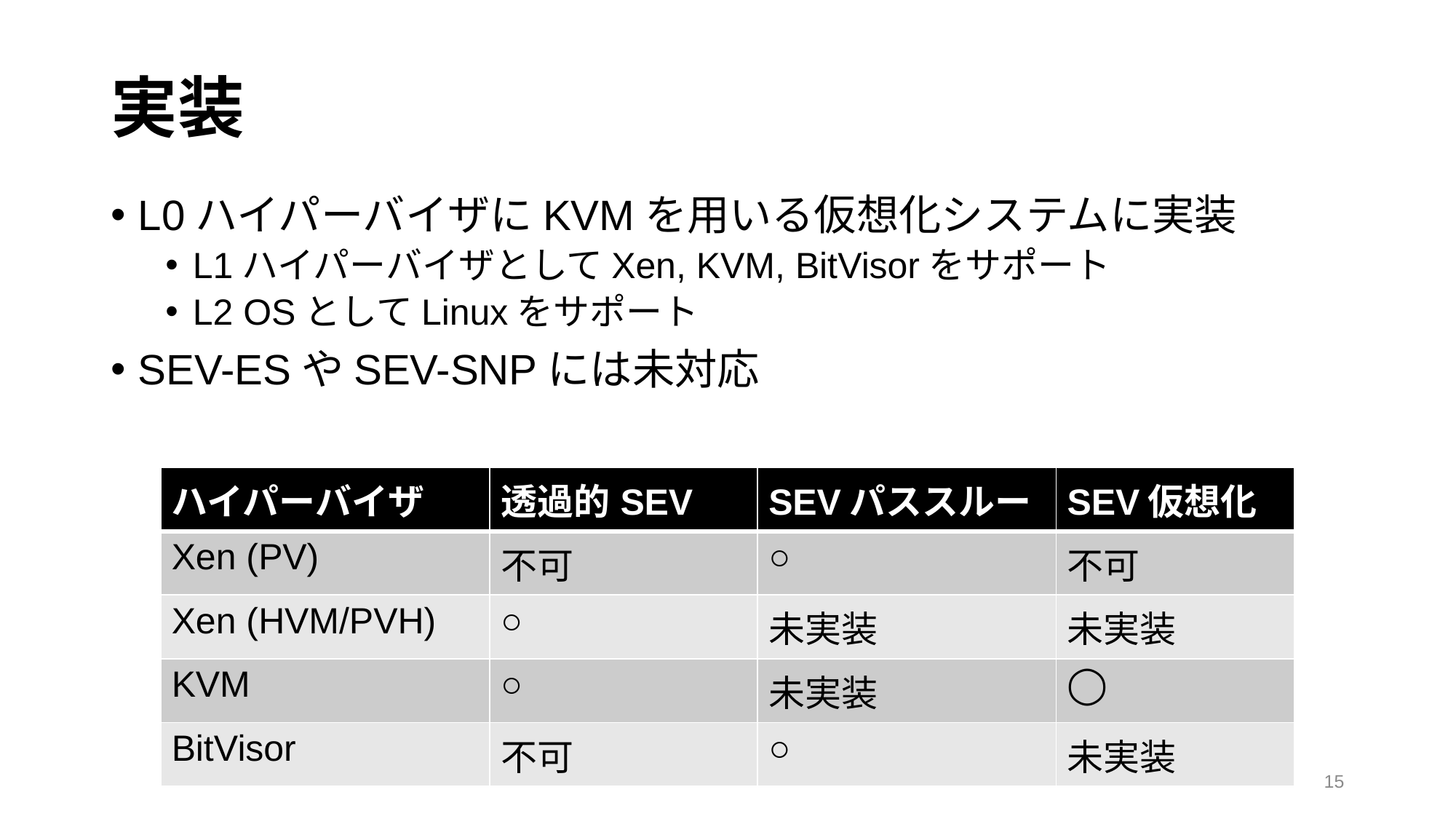

# 実装
L0ハイパーバイザにKVMを用いる仮想化システムに実装
L1ハイパーバイザとしてXen, KVM, BitVisorをサポート
L2 OSとしてLinuxをサポート
SEV-ESやSEV-SNPには未対応
| ハイパーバイザ | 透過的SEV | SEVパススルー | SEV仮想化 |
| --- | --- | --- | --- |
| Xen (PV) | 不可 | ○ | 不可 |
| Xen (HVM/PVH) | ○ | 未実装 | 未実装 |
| KVM | ○ | 未実装 | ◯ |
| BitVisor | 不可 | ○ | 未実装 |
15